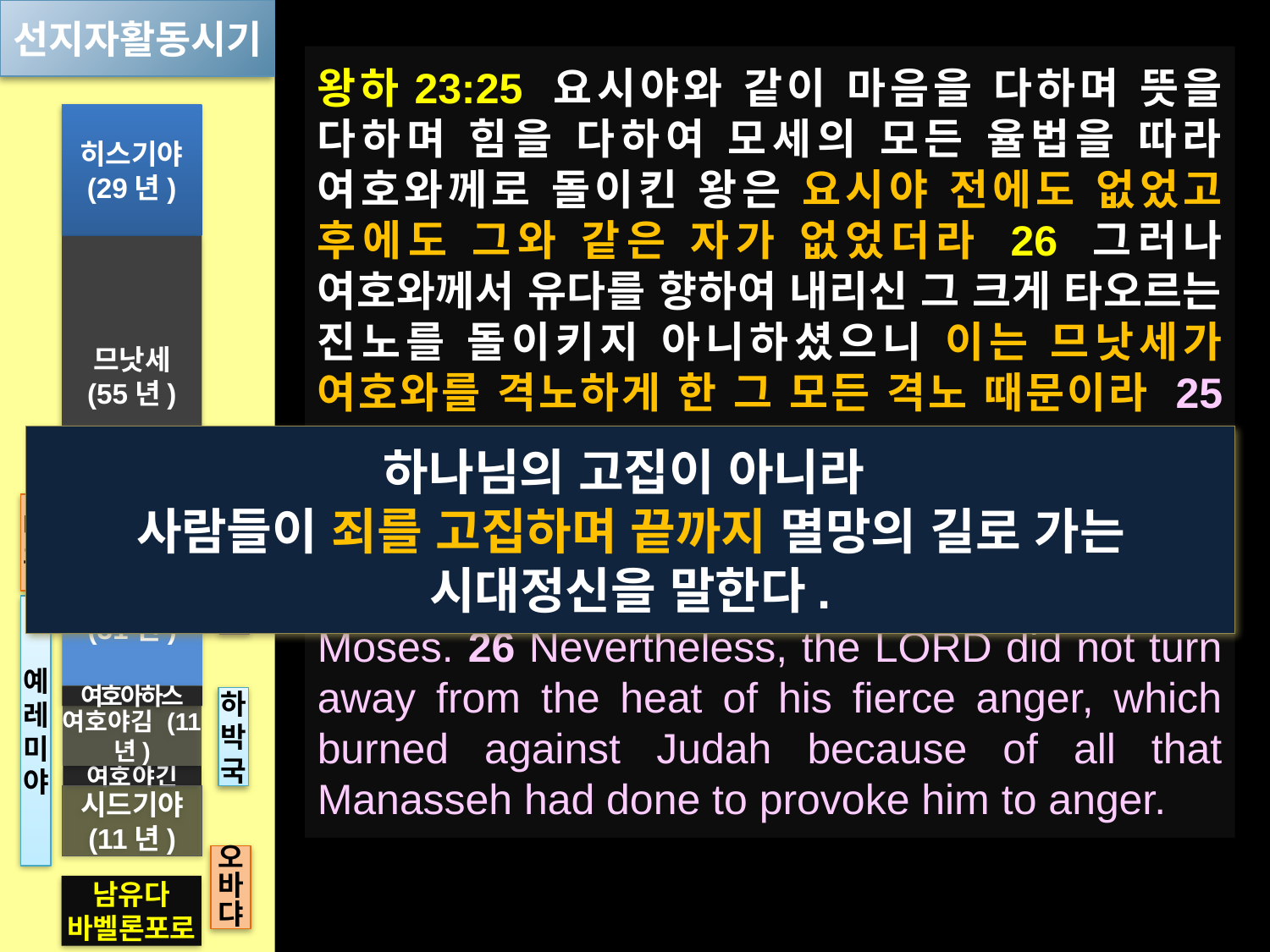

선지자활동시기

왕하23:25 요시야와 같이 마음을 다하며 뜻을 다하며 힘을 다하여 모세의 모든 율법을 따라 여호와께로 돌이킨 왕은 요시야 전에도 없었고 후에도 그와 같은 자가 없었더라 26 그러나 여호와께서 유다를 향하여 내리신 그 크게 타오르는 진노를 돌이키지 아니하셨으니 이는 므낫세가 여호와를 격노하게 한 그 모든 격노 때문이라 25 Neither before nor after Josiah was there a king like him who turned to the LORD as he did--with all his heart and with all his soul and with all his strength, in accordance with all the Law of Moses. 26 Nevertheless, the LORD did not turn away from the heat of his fierce anger, which burned against Judah because of all that Manasseh had done to provoke him to anger.
히스기야
(29년)
므낫세
(55년)
하나님의 고집이 아니라
사람들이 죄를 고집하며 끝까지 멸망의 길로 가는
시대정신을 말한다.
나훔
아몬 (2)
요시야
(31년)
스바냐
예레미야
여호아하스
하박국
여호야김 (11년)
여호야긴
시드기야
(11년)
오바댜
남유다
바벨론포로